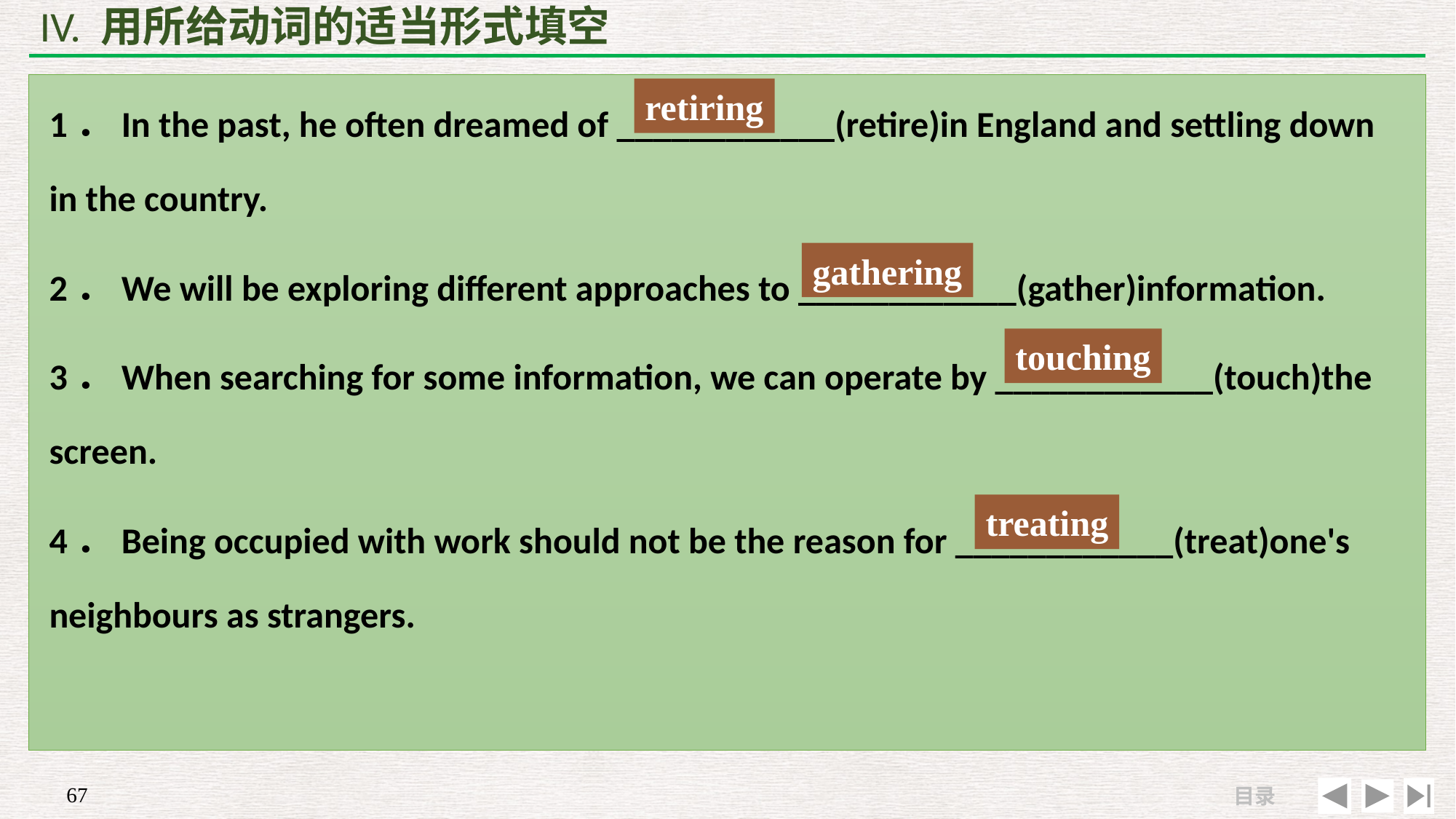

# IV. 用所给动词的适当形式填空
1．In the past, he often dreamed of ____________(retire)in England and settling down in the country.
2．We will be exploring different approaches to ____________(gather)information.
3．When searching for some information, we can operate by ____________(touch)the screen.
4．Being occupied with work should not be the reason for ____________(treat)one's neighbours as strangers.

retiring
gathering
touching
treating